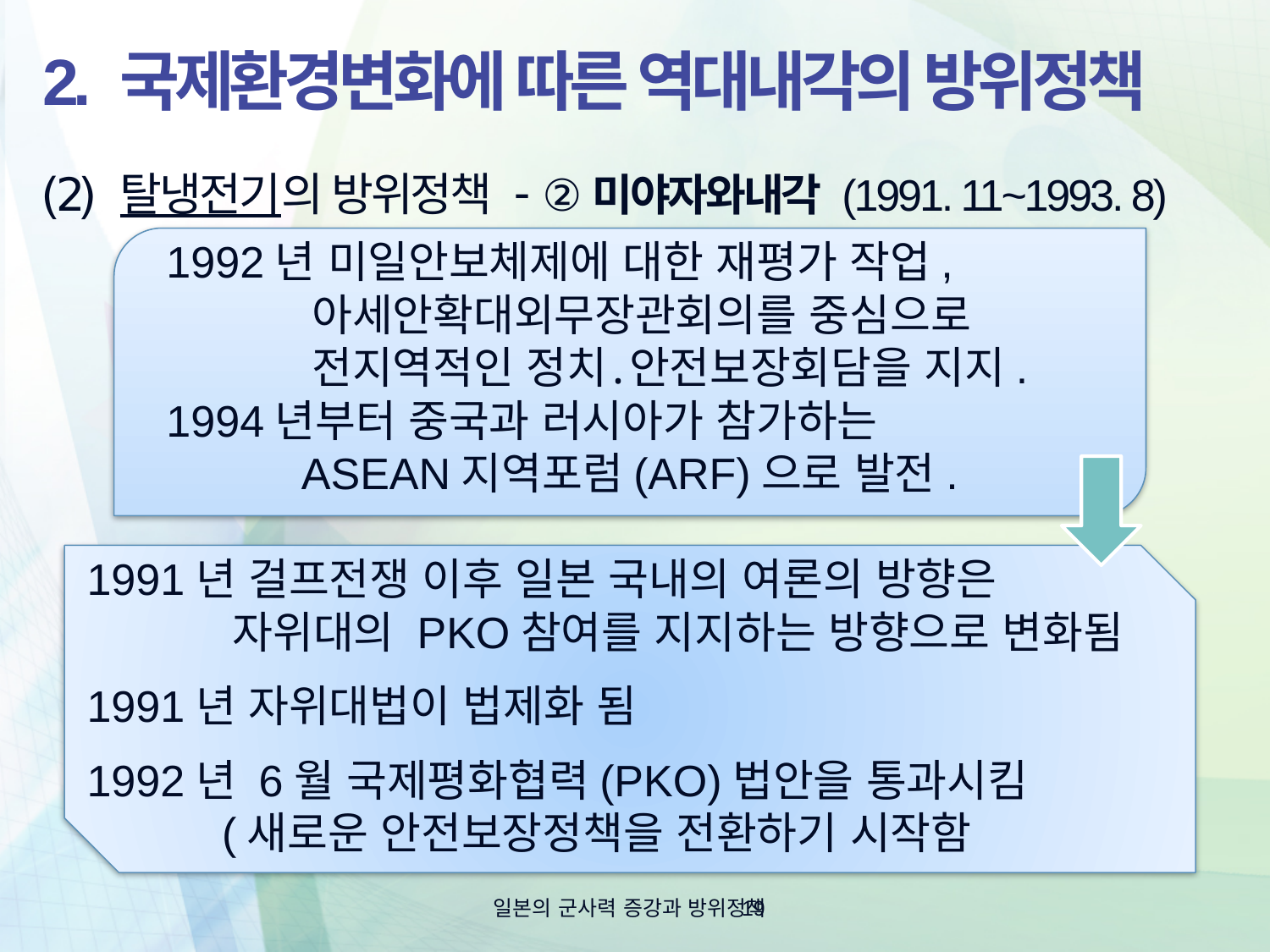

# 2. 국제환경변화에 따른 역대내각의 방위정책
(2) 탈냉전기의 방위정책 - ②미야자와내각 (1991. 11~1993. 8)

1992년 미일안보체제에 대한 재평가 작업,
           아세안확대외무장관회의를 중심으로
           전지역적인 정치․안전보장회담을 지지.
1994년부터 중국과 러시아가 참가하는
           ASEAN지역포럼(ARF)으로 발전.

1991년 걸프전쟁 이후 일본 국내의 여론의 방향은
           자위대의 PKO참여를 지지하는 방향으로 변화됨

1991년 자위대법이 법제화 됨

1992년 6월 국제평화협력(PKO)법안을 통과시킴
           (새로운 안전보장정책을 전환하기 시작함
일본의 군사력 증강과 방위정책
19